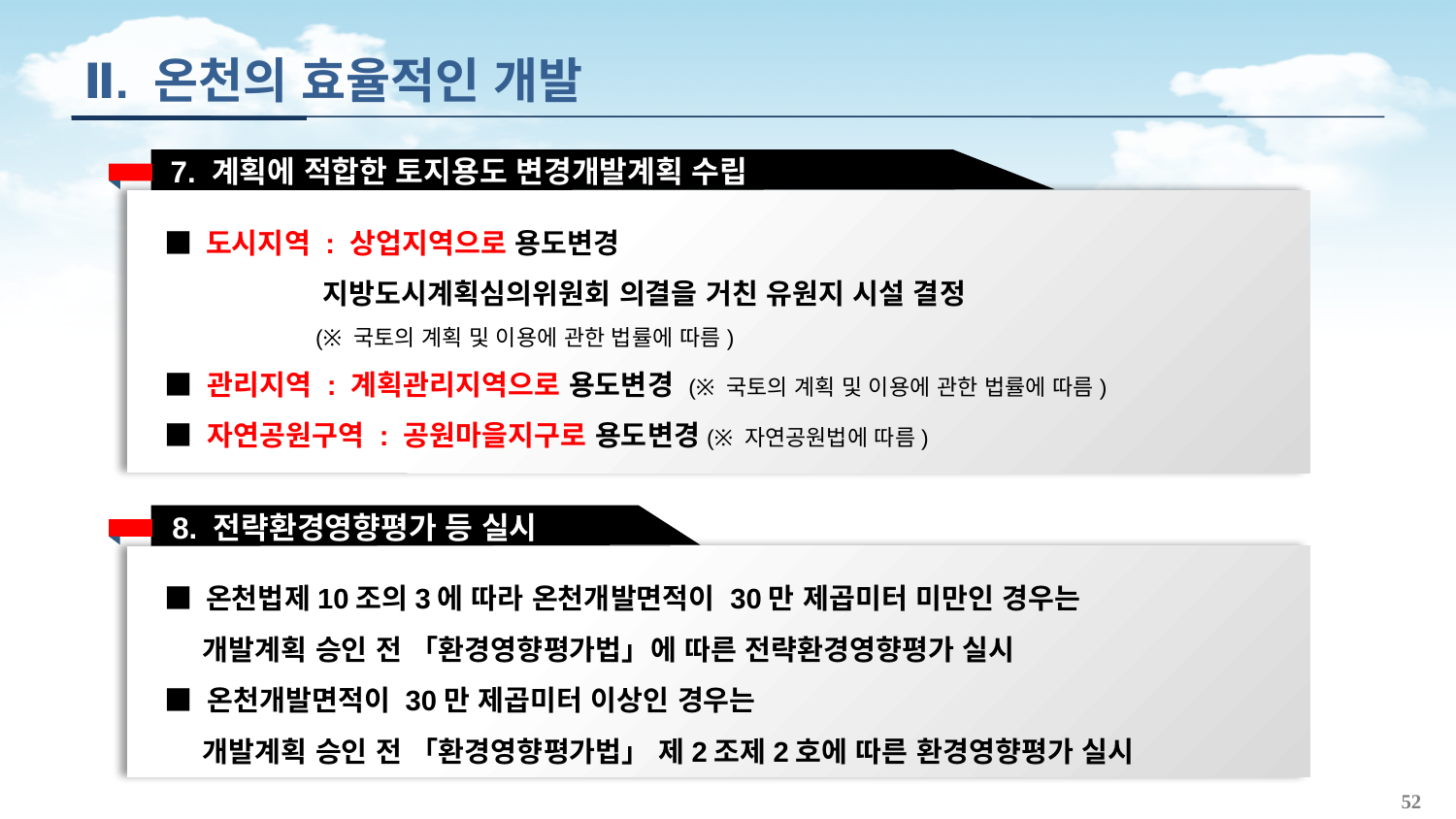

Ⅱ. 온천의 효율적인 개발
7. 계획에 적합한 토지용도 변경개발계획 수립

■ 도시지역 : 상업지역으로 용도변경
                   지방도시계획심의위원회 의결을 거친 유원지 시설 결정
                        (※ 국토의 계획 및 이용에 관한 법률에 따름)
■ 관리지역 : 계획관리지역으로 용도변경 (※ 국토의 계획 및 이용에 관한 법률에 따름)
■ 자연공원구역 : 공원마을지구로 용도변경(※ 자연공원법에 따름)
8. 전략환경영향평가 등 실시

■ 온천법제10조의3에 따라 온천개발면적이 30만 제곱미터 미만인 경우는
    개발계획 승인 전 「환경영향평가법」에 따른 전략환경영향평가 실시
■ 온천개발면적이 30만 제곱미터 이상인 경우는
    개발계획 승인 전 「환경영향평가법」 제2조제2호에 따른 환경영향평가 실시
52